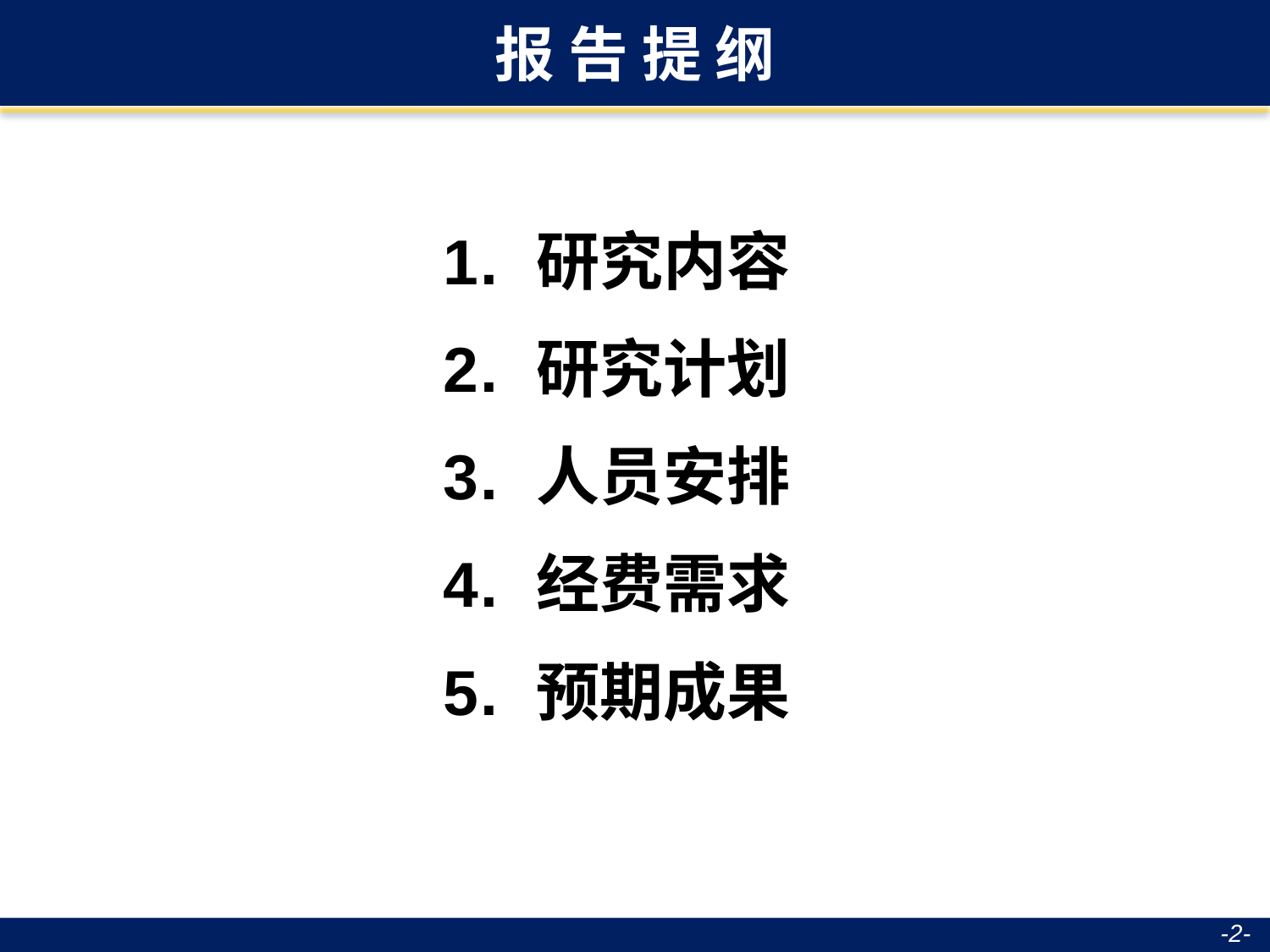

# 报 告 提 纲
 研究内容
 研究计划
 人员安排
 经费需求
 预期成果
-2-